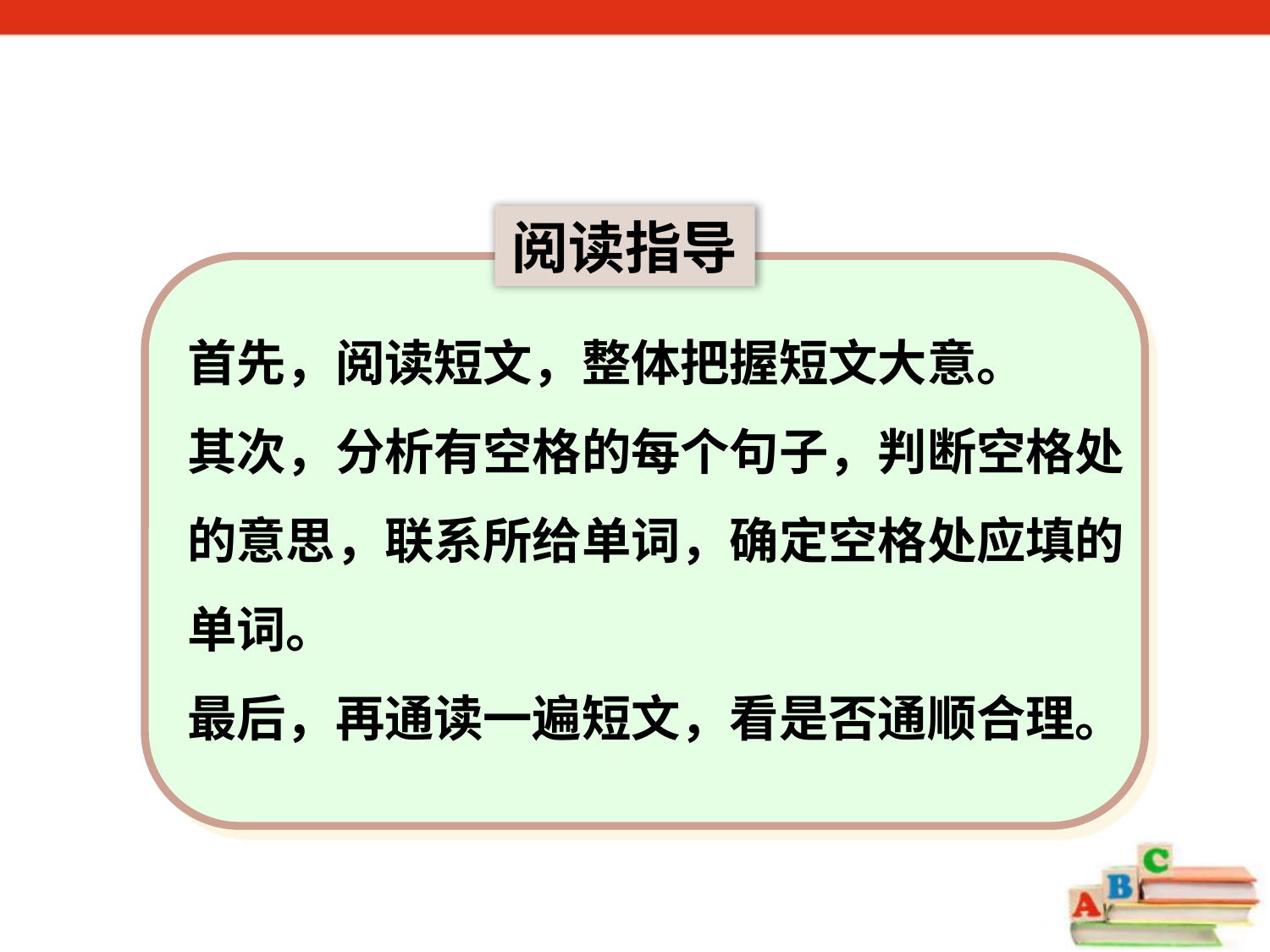

阅读指导

首先，阅读短文，整体把握短文大意。
其次，分析有空格的每个句子，判断空格处的意思，联系所给单词，确定空格处应填的单词。
最后，再通读一遍短文，看是否通顺合理。